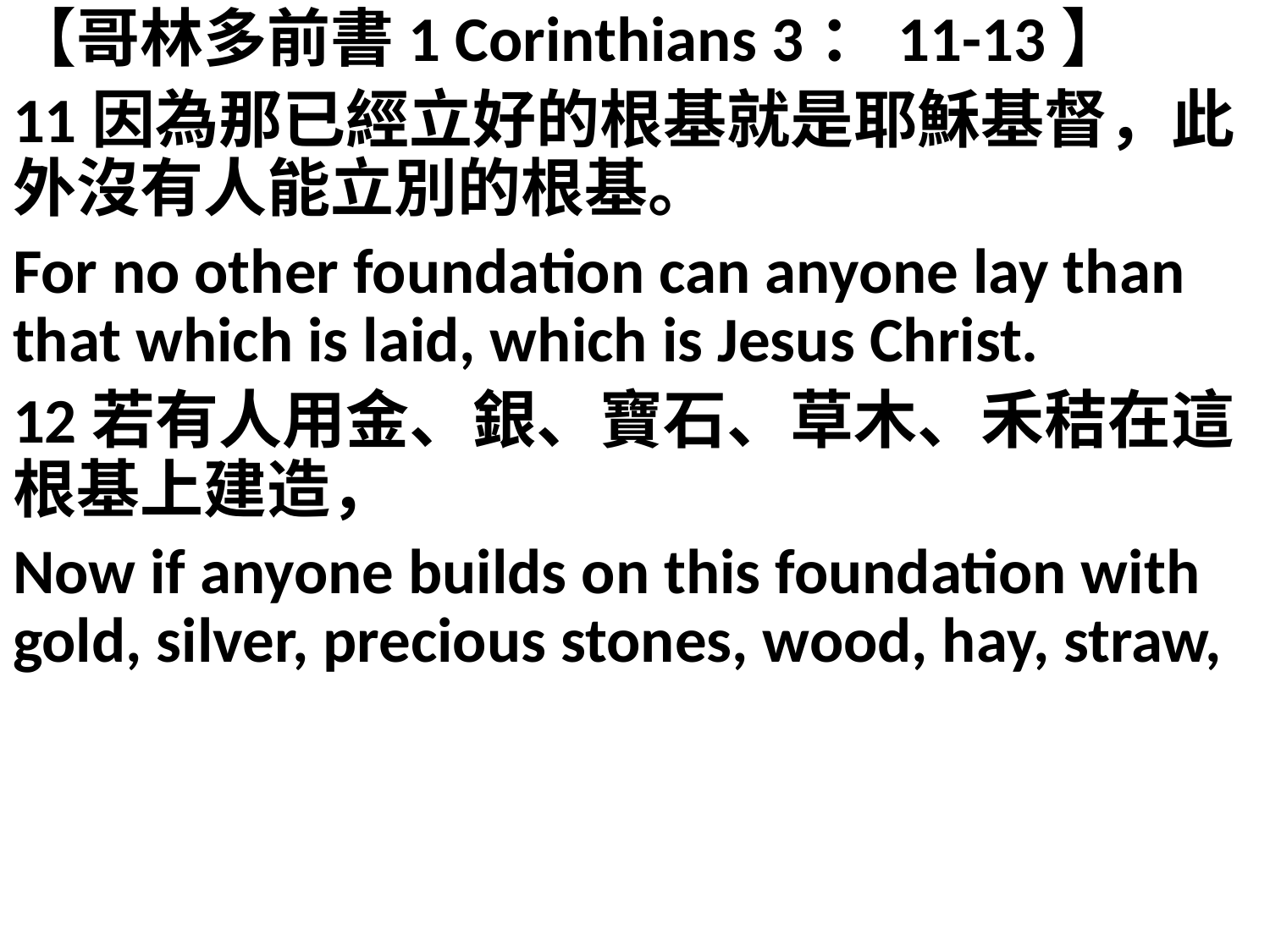

【哥林多前書1 Corinthians 3：11-13】
11因為那已經立好的根基就是耶穌基督，此外沒有人能立別的根基。
For no other foundation can anyone lay than that which is laid, which is Jesus Christ.
12若有人用金、銀、寶石、草木、禾秸在這根基上建造，
Now if anyone builds on this foundation with gold, silver, precious stones, wood, hay, straw,